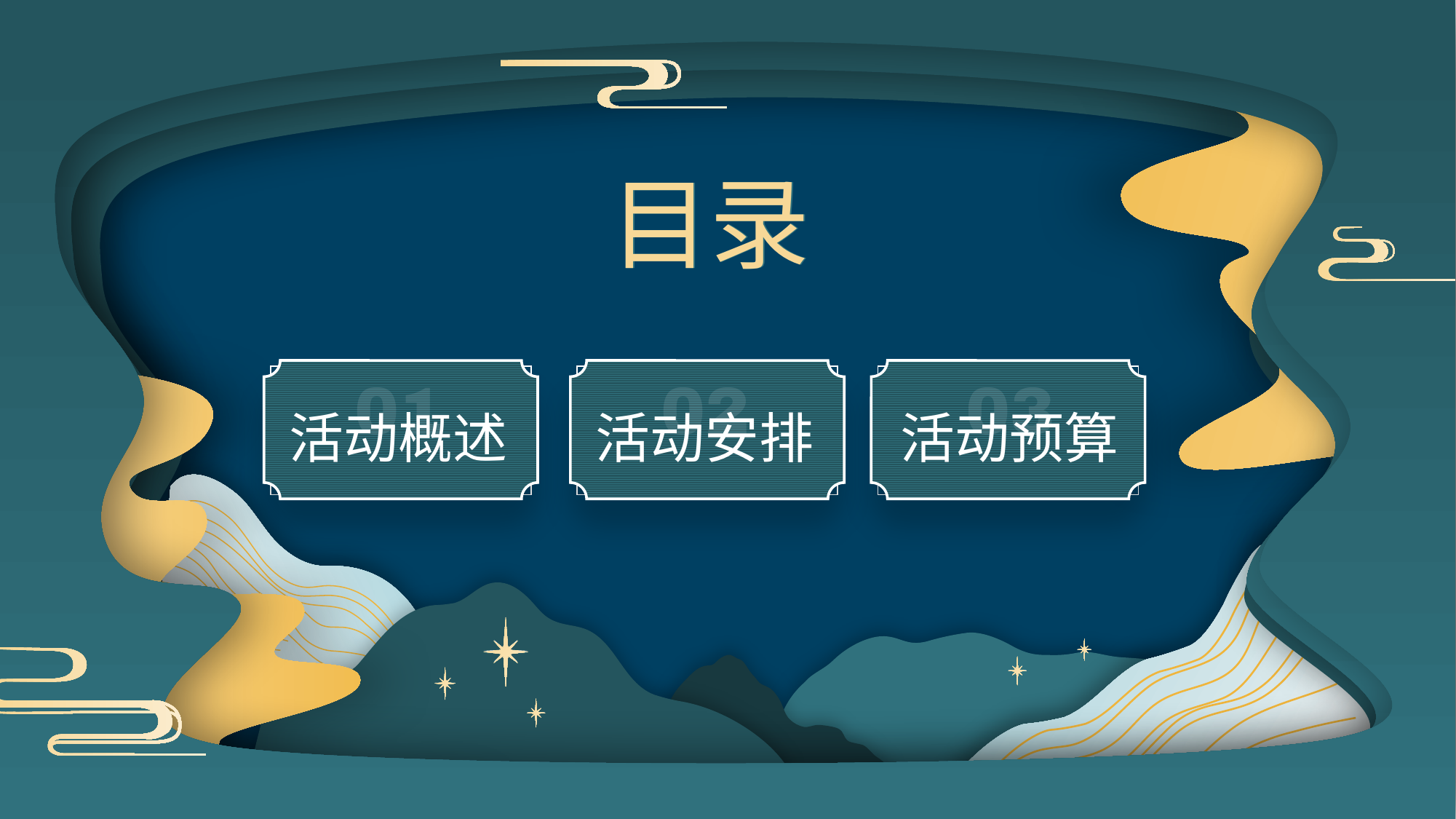

目录
目录
目录

01

02

03
活动概述
活动安排
活动预算